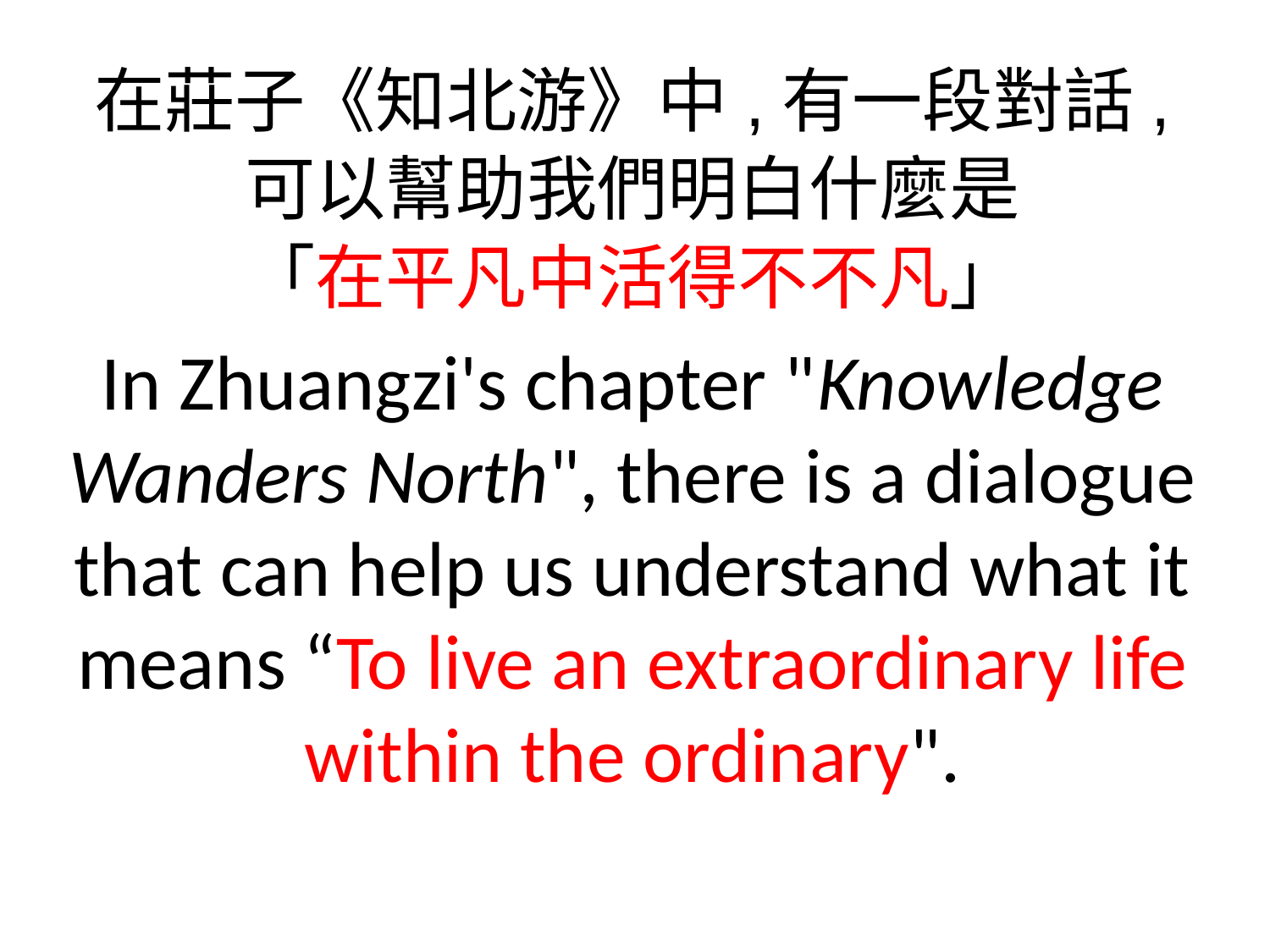

在莊子《知北游》中,有一段對話,
可以幫助我們明白什麼是
「在平凡中活得不不凡」
In Zhuangzi's chapter "Knowledge Wanders North", there is a dialogue that can help us understand what it means “To live an extraordinary life within the ordinary".